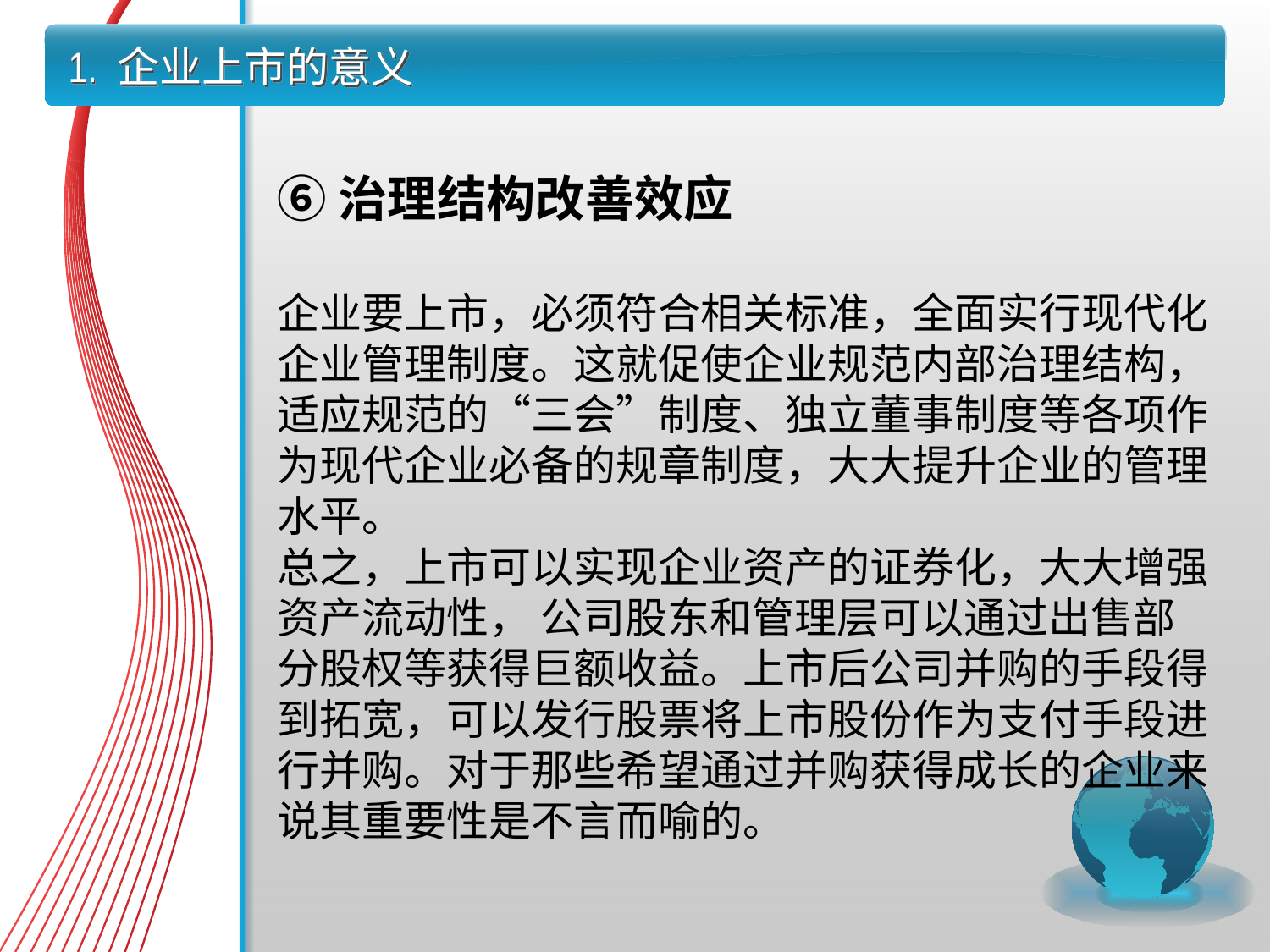

# 1. 企业上市的意义
⑥治理结构改善效应

企业要上市，必须符合相关标准，全面实行现代化企业管理制度。这就促使企业规范内部治理结构，适应规范的“三会”制度、独立董事制度等各项作为现代企业必备的规章制度，大大提升企业的管理水平。
总之，上市可以实现企业资产的证券化，大大增强资产流动性， 公司股东和管理层可以通过出售部分股权等获得巨额收益。上市后公司并购的手段得到拓宽，可以发行股票将上市股份作为支付手段进行并购。对于那些希望通过并购获得成长的企业来说其重要性是不言而喻的。